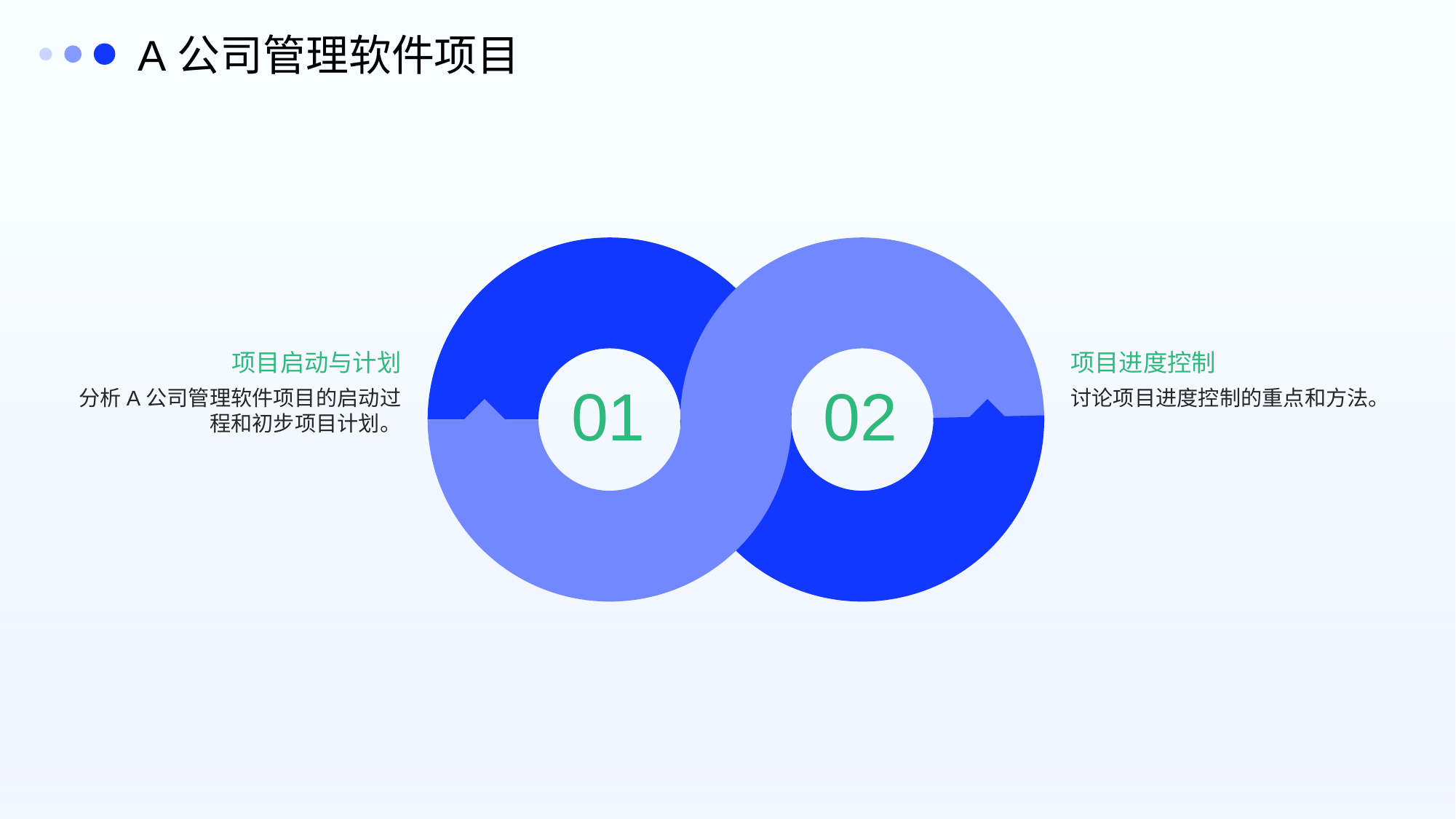

A公司管理软件项目

项目启动与计划
项目进度控制
01
02
分析A公司管理软件项目的启动过程和初步项目计划。
讨论项目进度控制的重点和方法。